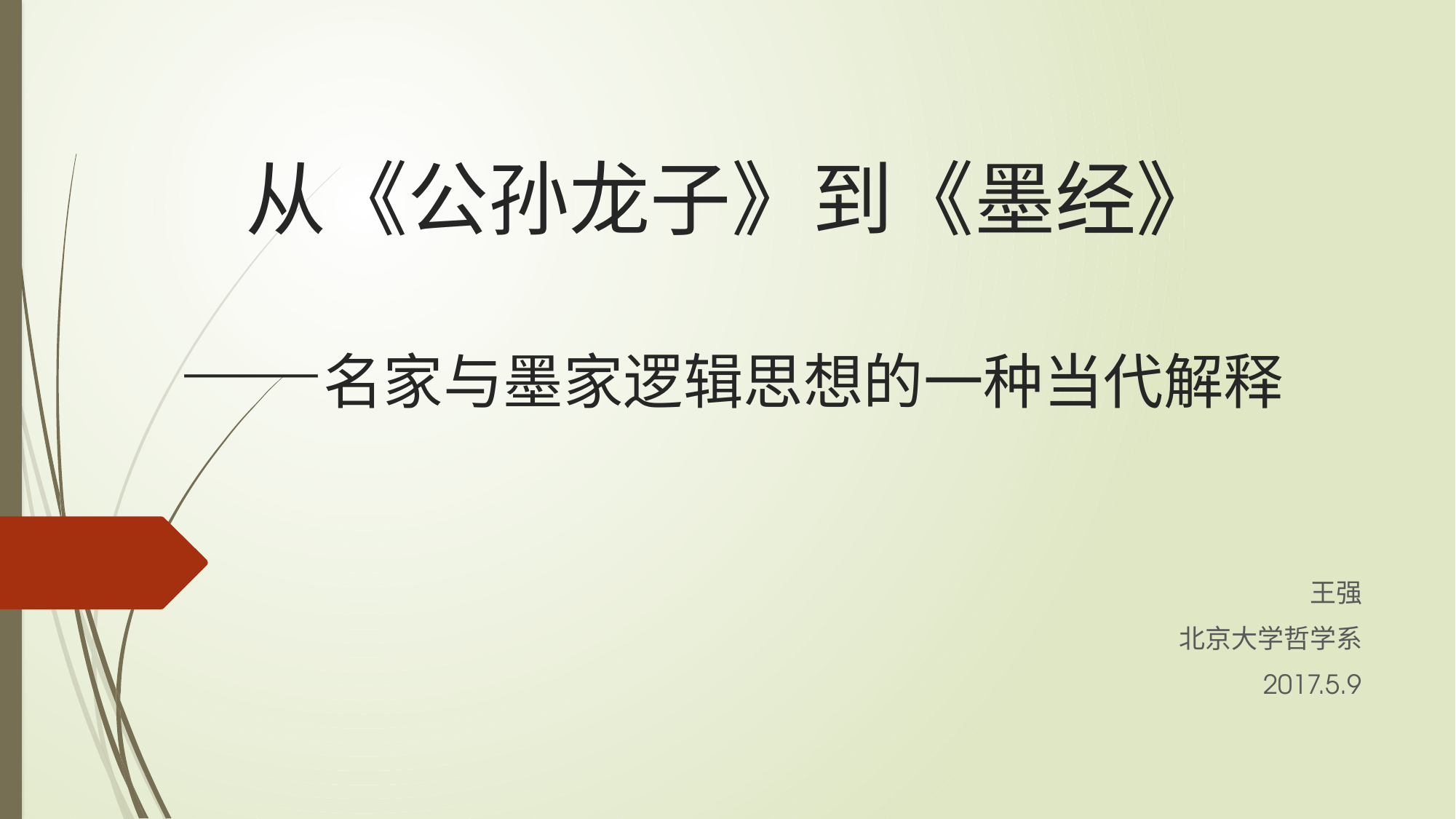

# 从《公孙龙子》到《墨经》 ——名家与墨家逻辑思想的一种当代解释
王强
北京大学哲学系
2017.5.9